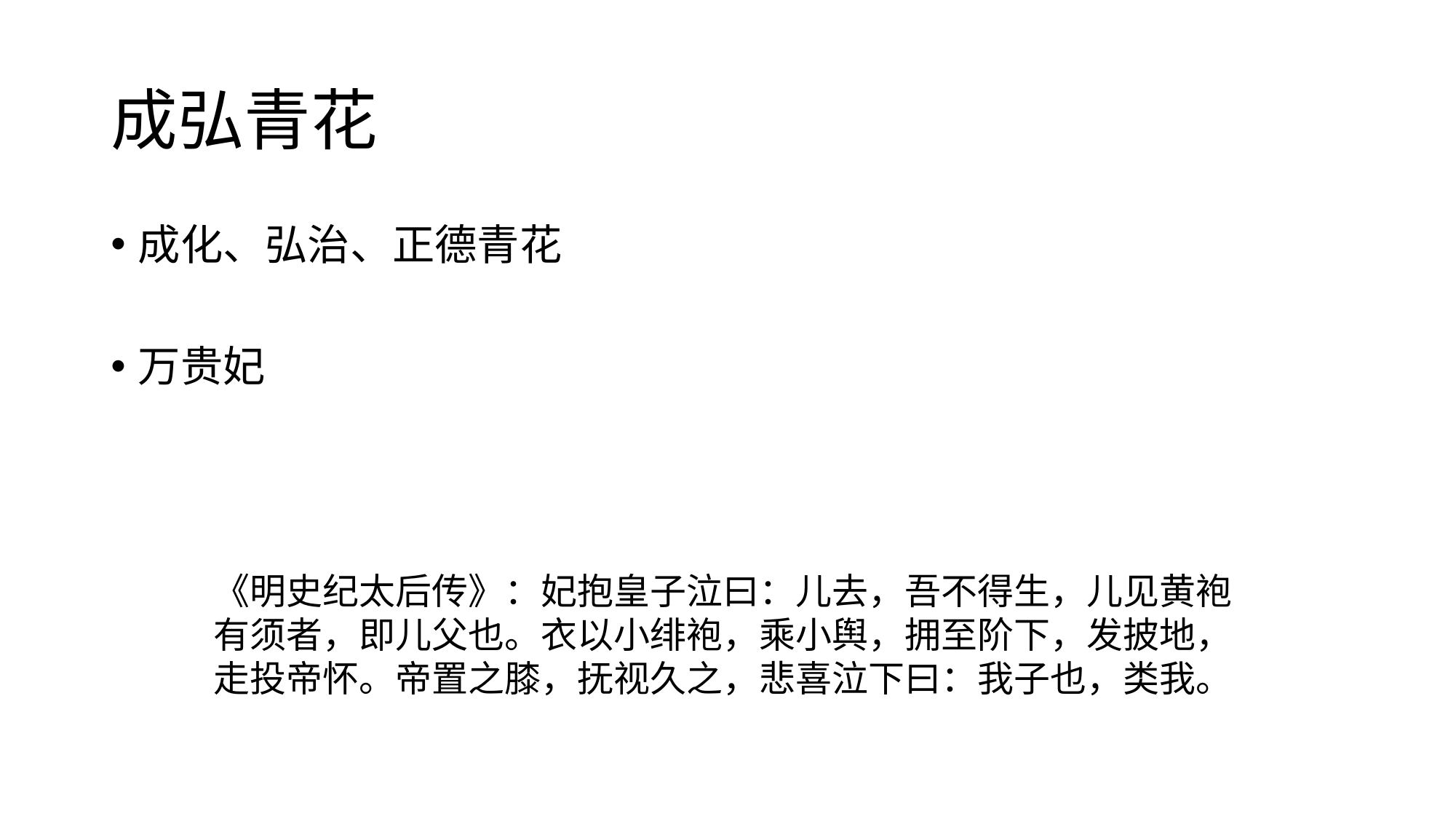

# 成弘青花
成化、弘治、正德青花

万贵妃

《明史纪太后传》：妃抱皇子泣曰：儿去，吾不得生，儿见黄袍有须者，即儿父也。衣以小绯袍，乘小舆，拥至阶下，发披地，走投帝怀。帝置之膝，抚视久之，悲喜泣下曰：我子也，类我。